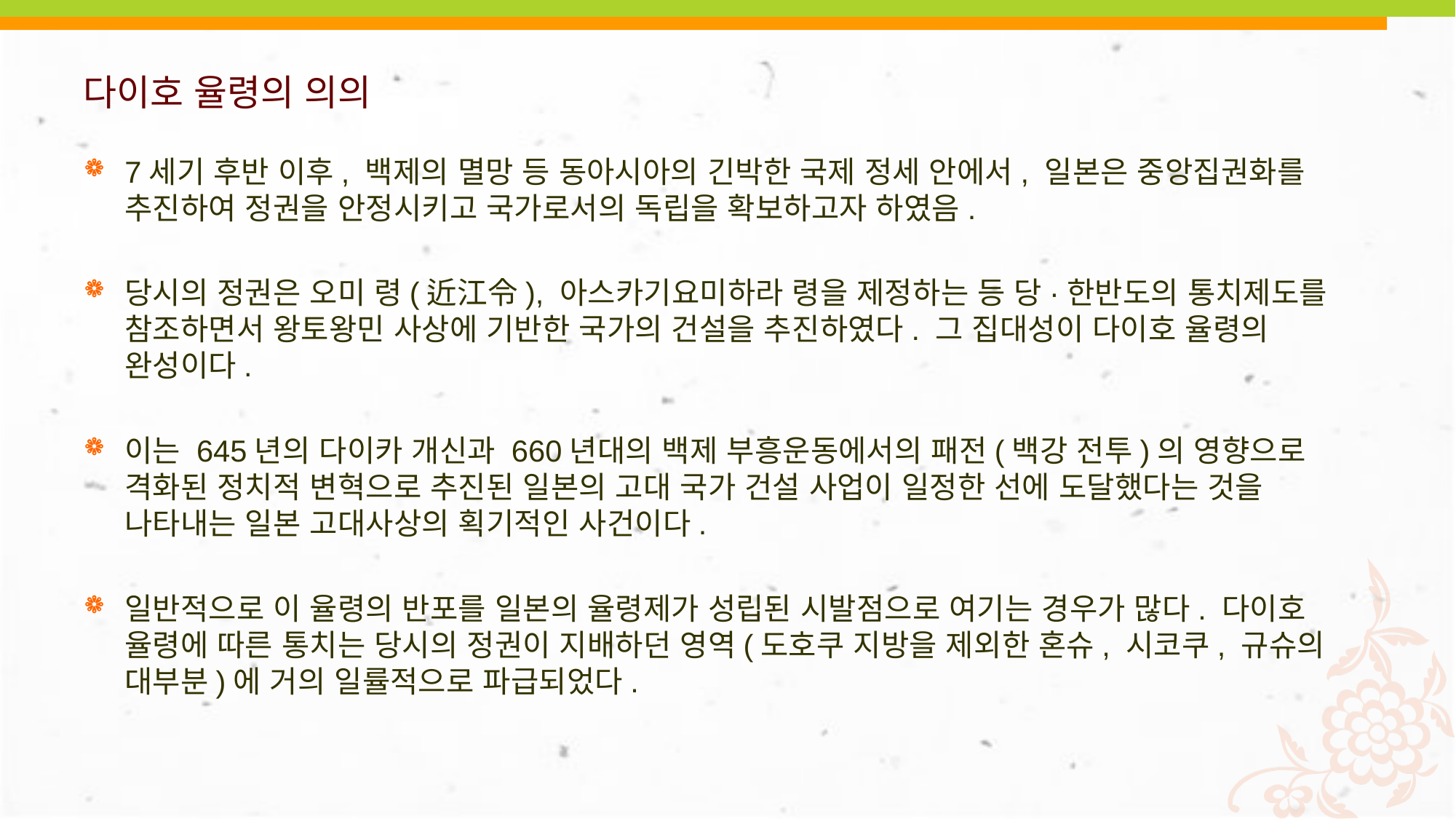

# 다이호 율령의 의의
7세기 후반 이후, 백제의 멸망 등 동아시아의 긴박한 국제 정세 안에서, 일본은 중앙집권화를 추진하여 정권을 안정시키고 국가로서의 독립을 확보하고자 하였음.

당시의 정권은 오미 령(近江令), 아스카기요미하라 령을 제정하는 등 당·한반도의 통치제도를 참조하면서 왕토왕민 사상에 기반한 국가의 건설을 추진하였다. 그 집대성이 다이호 율령의 완성이다.

이는 645년의 다이카 개신과 660년대의 백제 부흥운동에서의 패전(백강 전투)의 영향으로 격화된 정치적 변혁으로 추진된 일본의 고대 국가 건설 사업이 일정한 선에 도달했다는 것을 나타내는 일본 고대사상의 획기적인 사건이다.

일반적으로 이 율령의 반포를 일본의 율령제가 성립된 시발점으로 여기는 경우가 많다. 다이호 율령에 따른 통치는 당시의 정권이 지배하던 영역(도호쿠 지방을 제외한 혼슈, 시코쿠, 규슈의 대부분)에 거의 일률적으로 파급되었다.